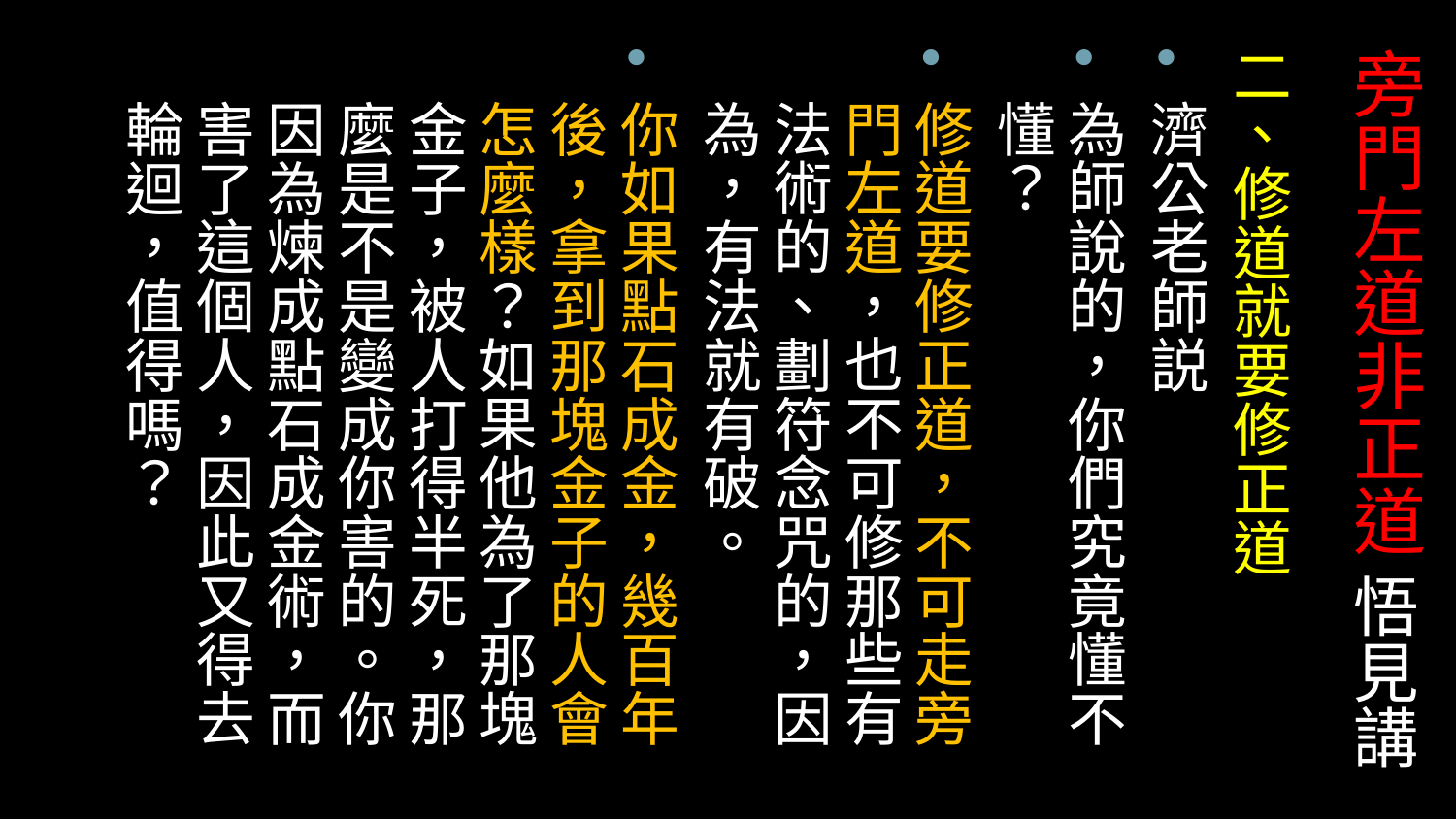

# 旁門左道非正道 悟見講
二、修道就要修正道
濟公老師説
為師說的，你們究竟懂不懂？
修道要修正道，不可走旁門左道，也不可修那些有法術的、劃符念咒的，因為，有法就有破。
你如果點石成金，幾百年後，拿到那塊金子的人會怎麼樣？如果他為了那塊金子，被人打得半死，那麼是不是變成你害的。你因為煉成點石成金術，而害了這個人，因此又得去輪迴，值得嗎？